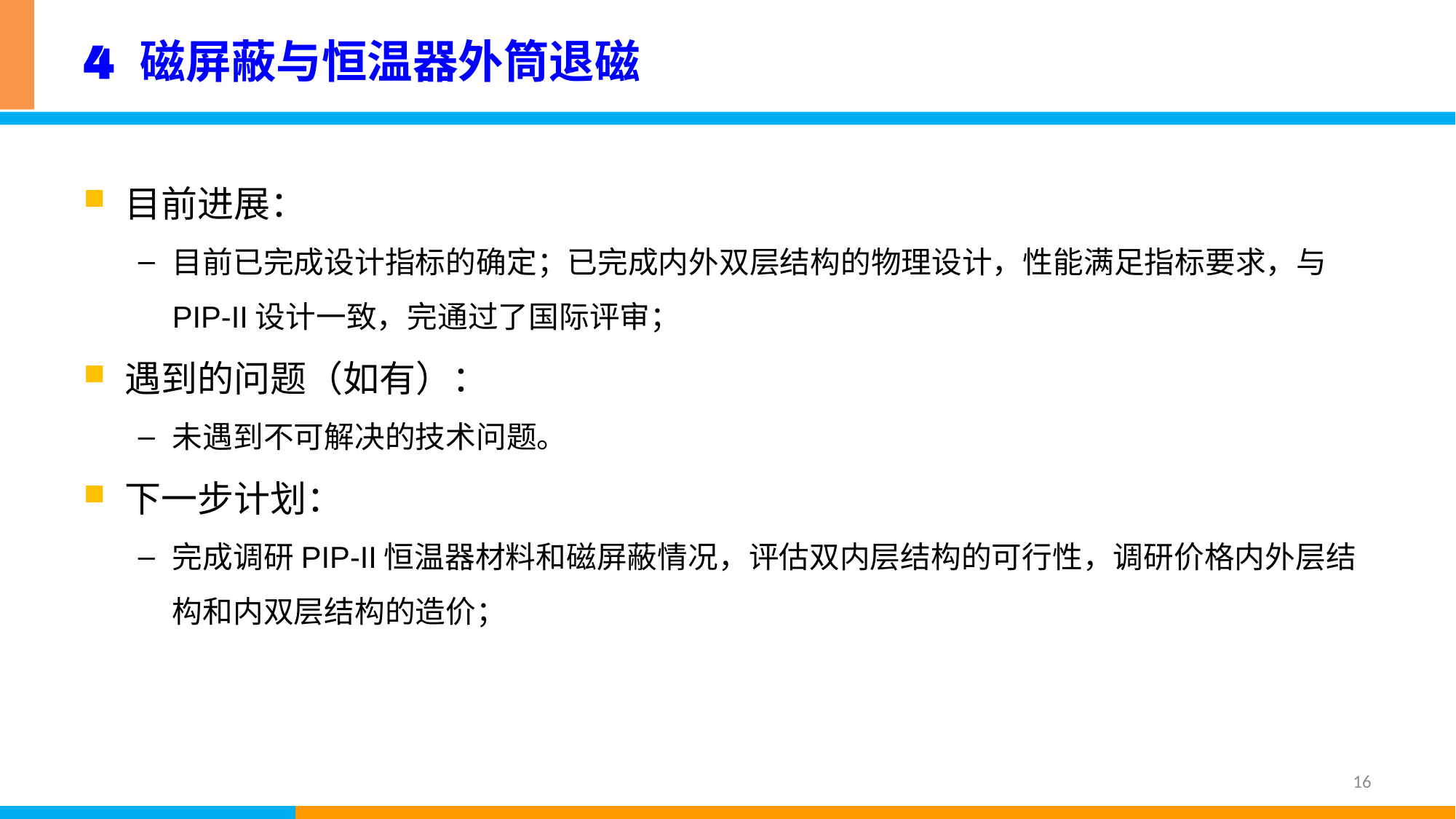

# 4 磁屏蔽与恒温器外筒退磁
目前进展：
目前已完成设计指标的确定；已完成内外双层结构的物理设计，性能满足指标要求，与PIP-II设计一致，完通过了国际评审；
遇到的问题（如有）：
未遇到不可解决的技术问题。
下一步计划：
完成调研PIP-II恒温器材料和磁屏蔽情况，评估双内层结构的可行性，调研价格内外层结构和内双层结构的造价；

16